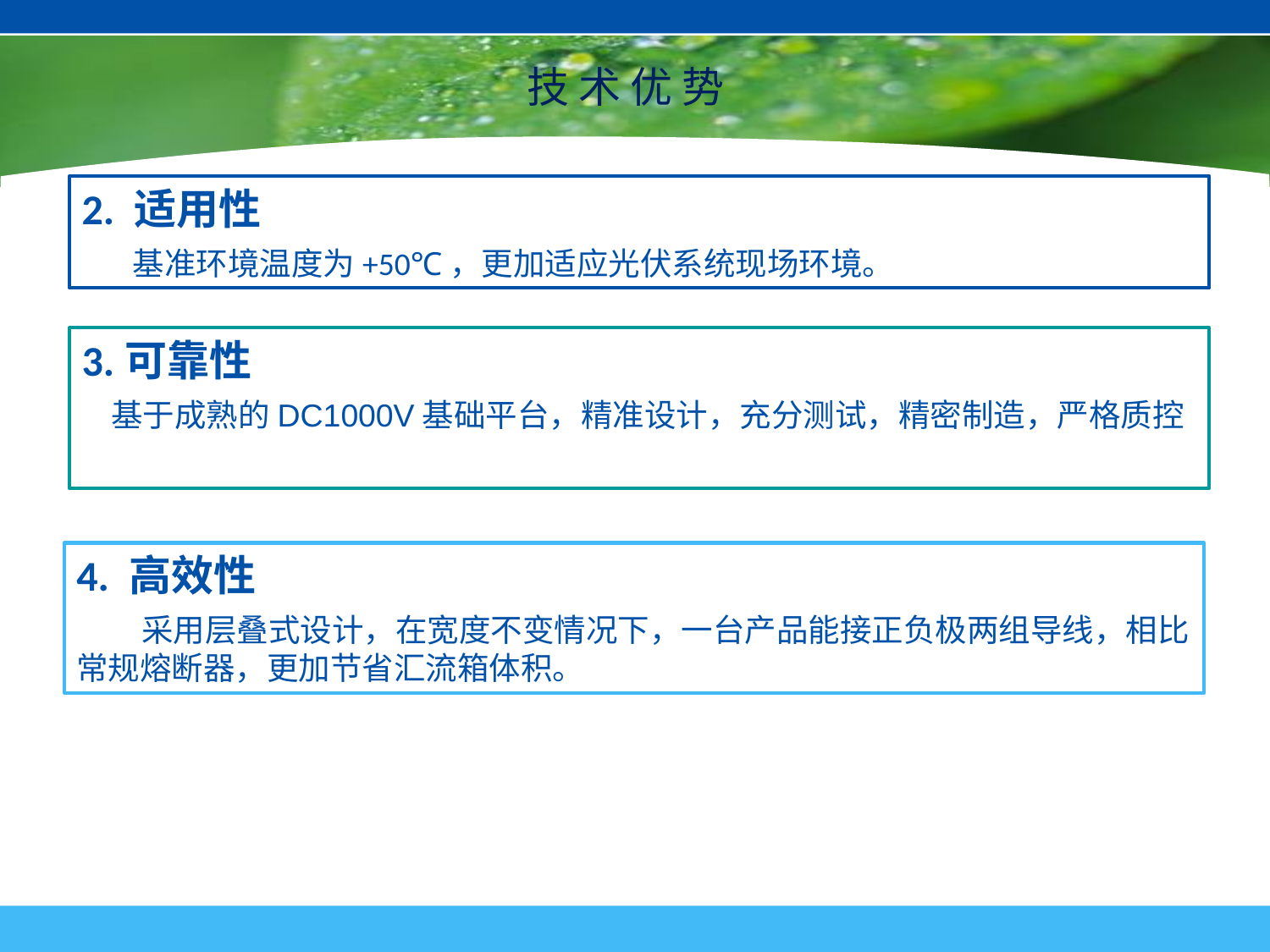

# 技 术 优 势
2. 适用性
      基准环境温度为+50℃，更加适应光伏系统现场环境。
3.可靠性
   基于成熟的DC1000V基础平台，精准设计，充分测试，精密制造，严格质控

4. 高效性
        采用层叠式设计，在宽度不变情况下，一台产品能接正负极两组导线，相比常规熔断器，更加节省汇流箱体积。